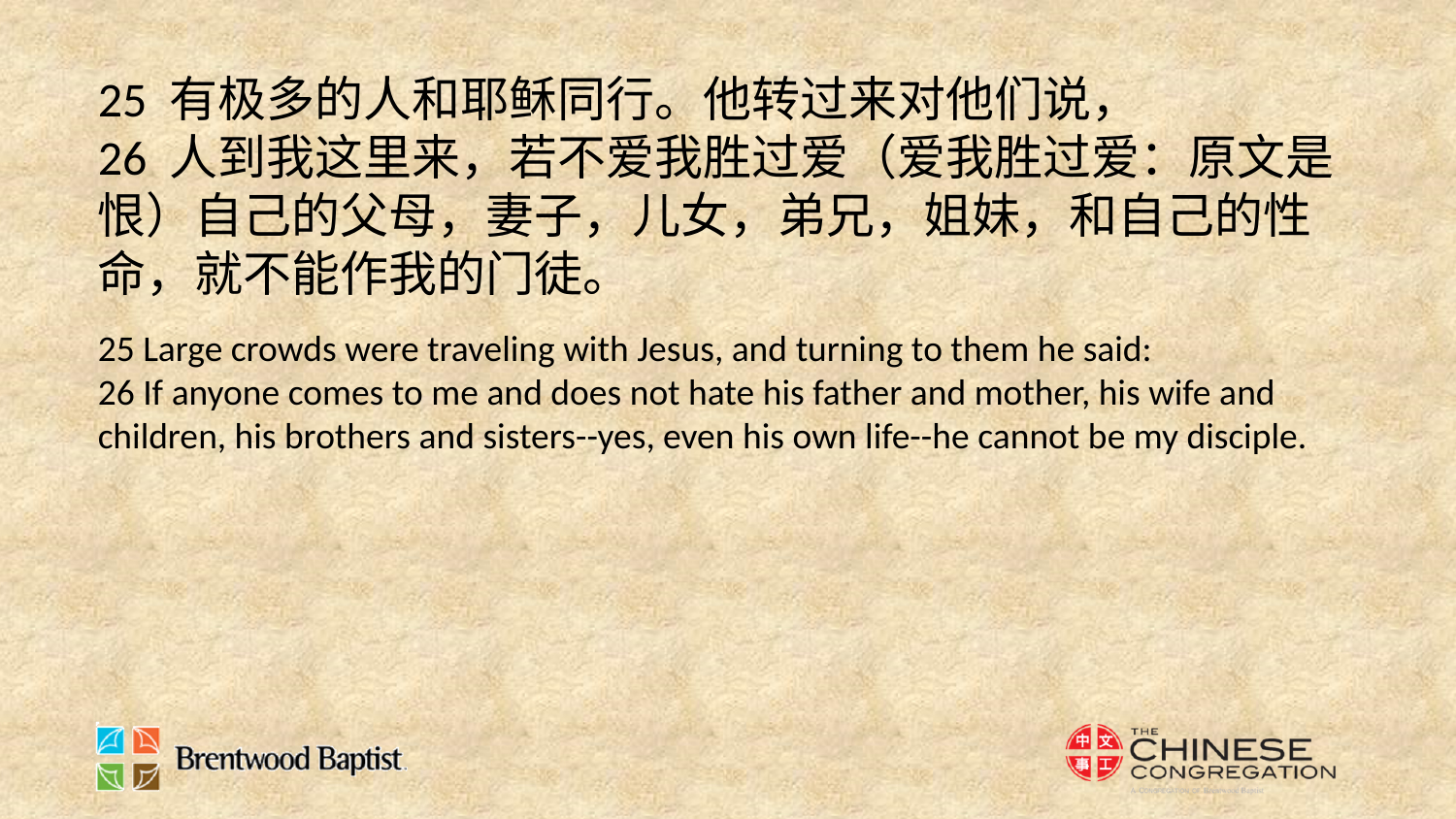

25 有极多的人和耶稣同行。他转过来对他们说，
26 人到我这里来，若不爱我胜过爱（爱我胜过爱：原文是恨）自己的父母，妻子，儿女，弟兄，姐妹，和自己的性命，就不能作我的门徒。

25 Large crowds were traveling with Jesus, and turning to them he said:
26 If anyone comes to me and does not hate his father and mother, his wife and children, his brothers and sisters--yes, even his own life--he cannot be my disciple.